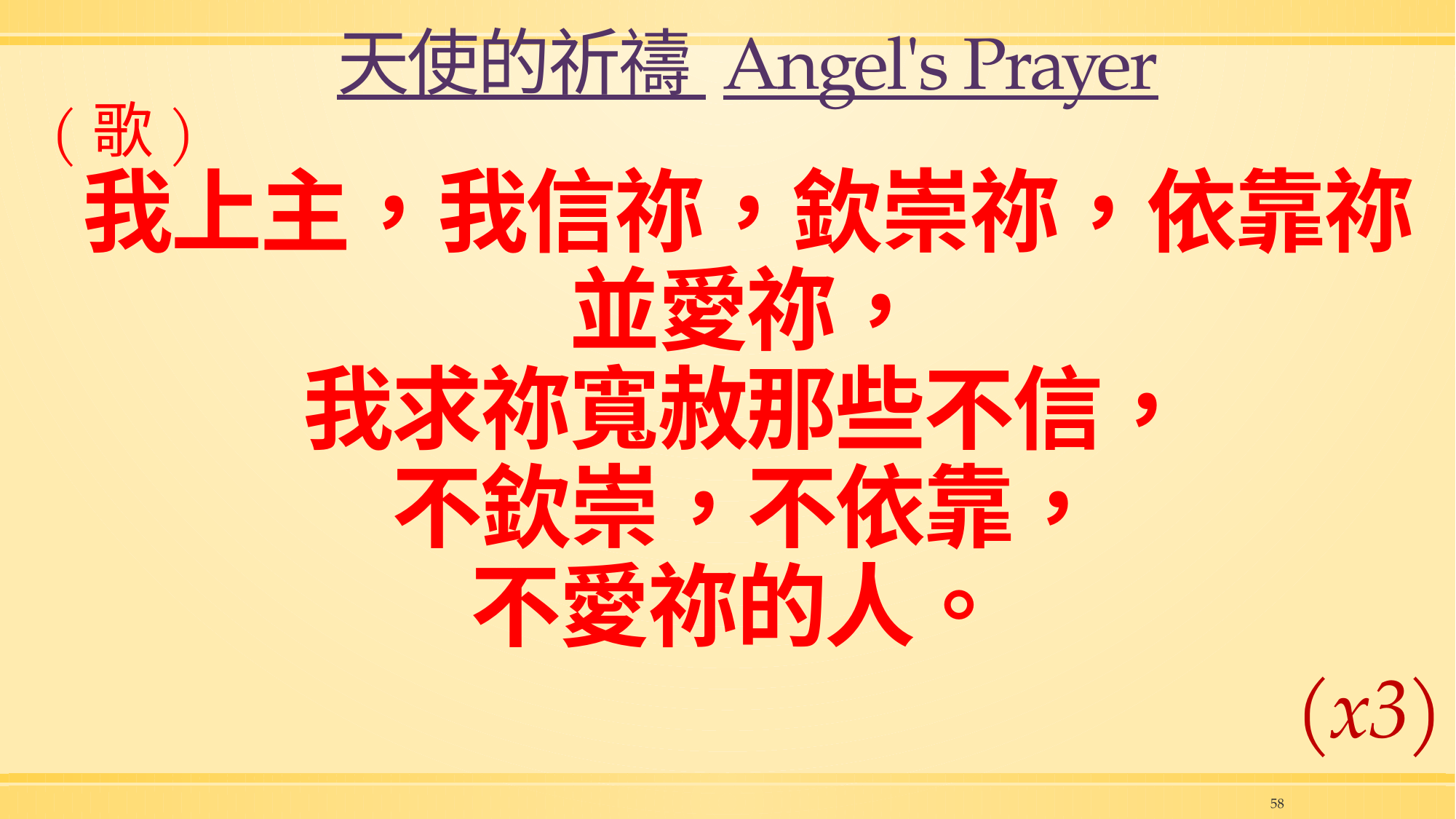

天使的祈禱 Angel's Prayer
(歌)
我上主，我信祢，欽崇祢，依靠祢並愛祢，
我求祢寬赦那些不信，
不欽崇，不依靠，
不愛祢的人。
 (x3)
58